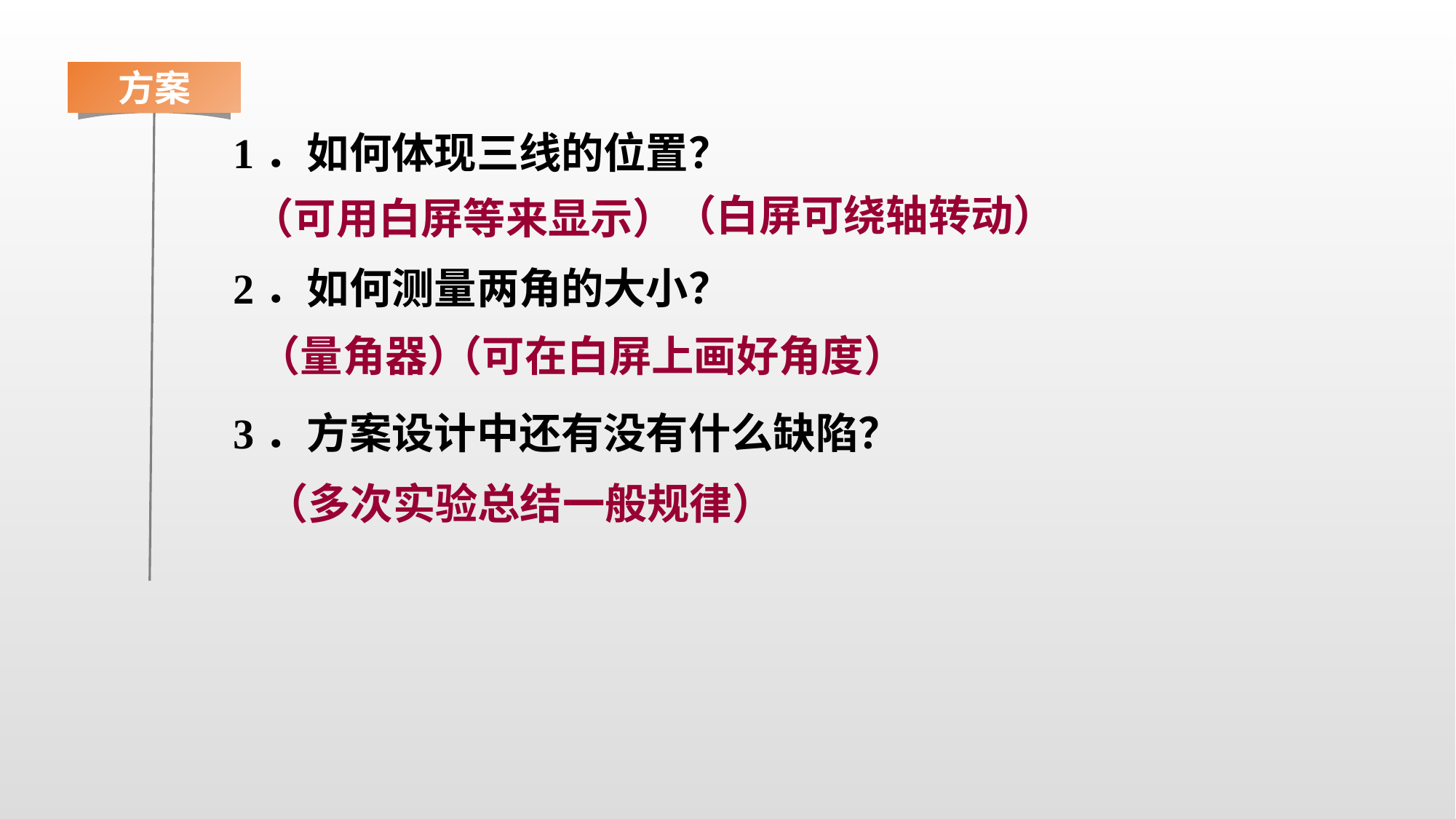

方案

1．如何体现三线的位置？
（白屏可绕轴转动）
（可用白屏等来显示）
2．如何测量两角的大小？
（量角器）
（可在白屏上画好角度）
3．方案设计中还有没有什么缺陷？
（多次实验总结一般规律）